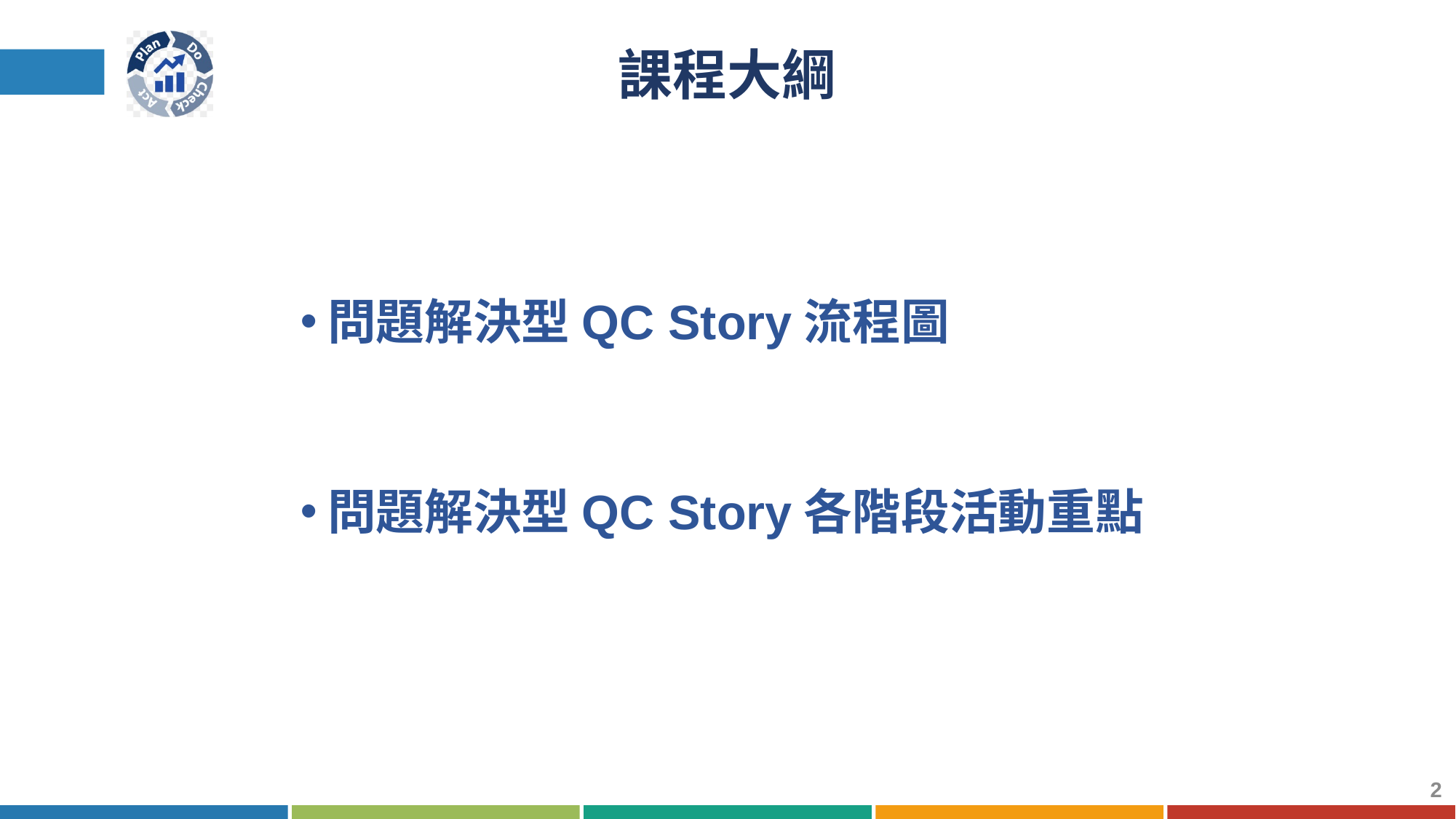

# 課程大綱
問題解決型QC Story流程圖
問題解決型QC Story各階段活動重點
2